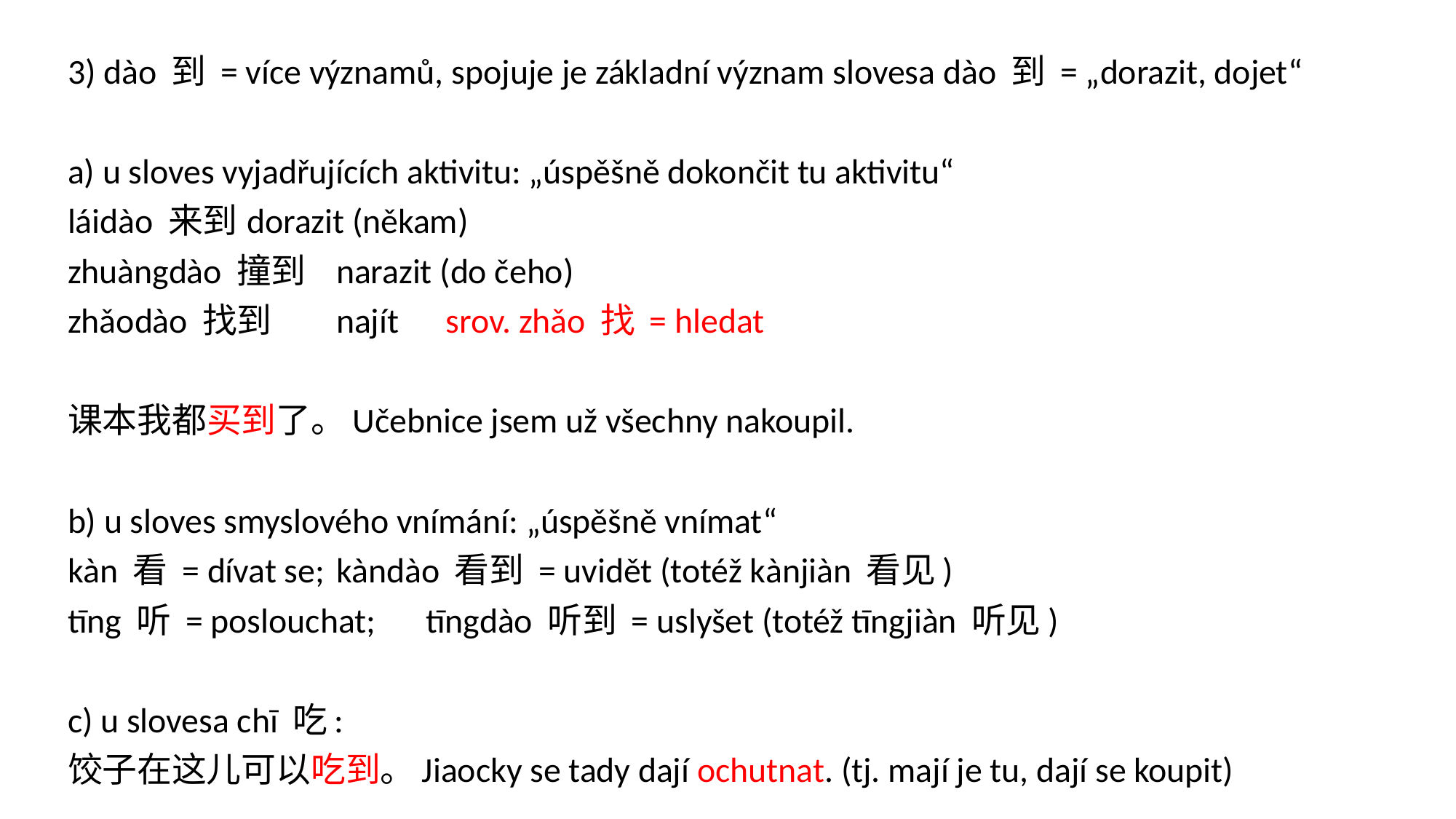

3) dào 到 = více významů, spojuje je základní význam slovesa dào 到 = „dorazit, dojet“

a) u sloves vyjadřujících aktivitu: „úspěšně dokončit tu aktivitu“
láidào 来到 		dorazit (někam)
zhuàngdào 撞到	narazit (do čeho)
zhǎodào 找到 	najít      srov. zhǎo 找 = hledat

课本我都买到了。Učebnice jsem už všechny nakoupil.

b) u sloves smyslového vnímání: „úspěšně vnímat“
kàn 看 = dívat se; 		kàndào 看到 = uvidět (totéž kànjiàn 看见)
tīng 听 = poslouchat;  	tīngdào 听到 = uslyšet (totéž tīngjiàn 听见)

c) u slovesa chī 吃:
饺子在这儿可以吃到。Jiaocky se tady dají ochutnat. (tj. mají je tu, dají se koupit)